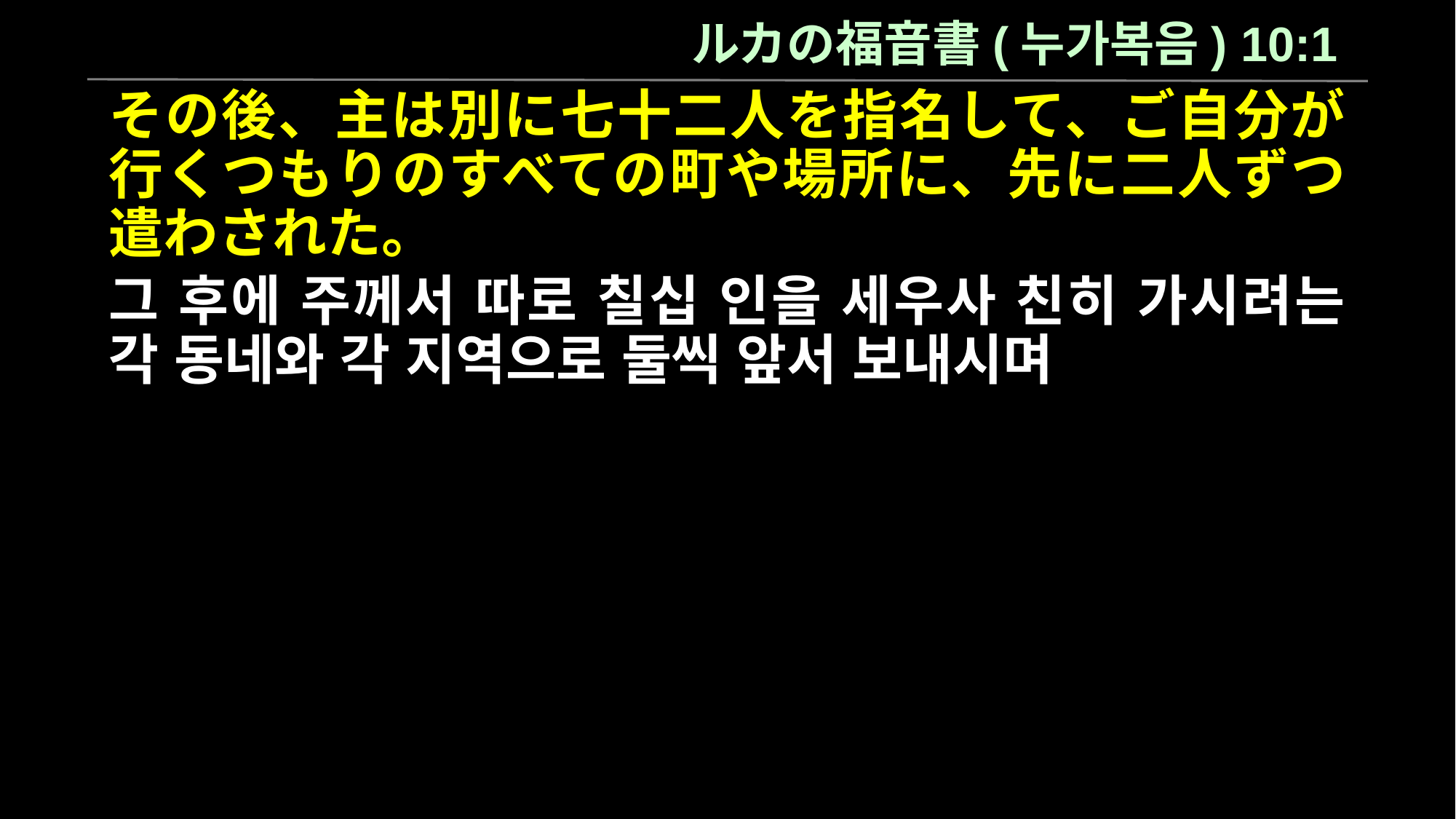

ルカの福音書(누가복음) 10:1

その後、主は別に七十二人を指名して、ご自分が行くつもりのすべての町や場所に、先に二人ずつ遣わされた。
그 후에 주께서 따로 칠십 인을 세우사 친히 가시려는 각 동네와 각 지역으로 둘씩 앞서 보내시며